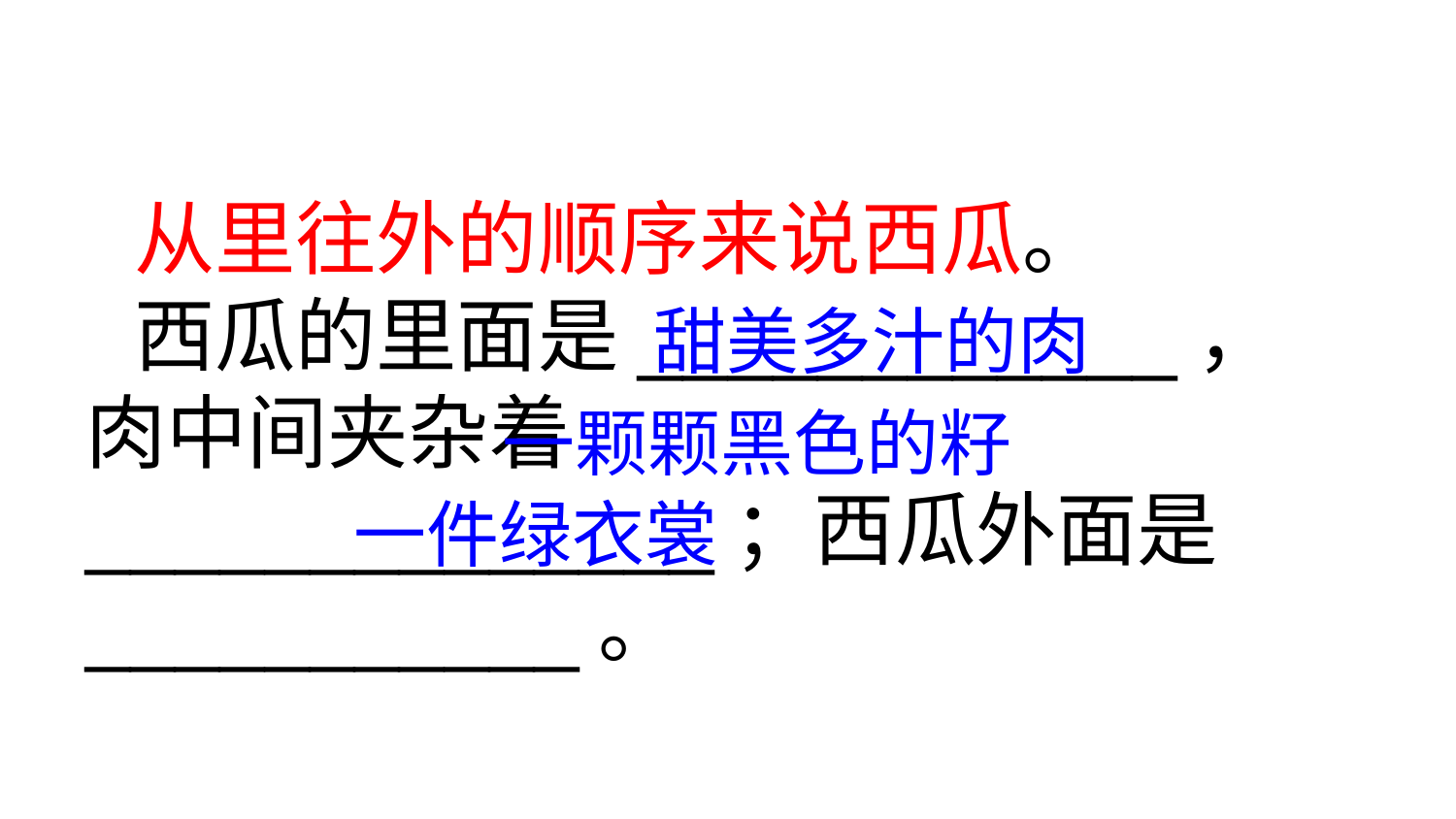

从里往外的顺序来说西瓜。
西瓜的里面是____________，肉中间夹杂着______________；西瓜外面是___________。
甜美多汁的肉
一颗颗黑色的籽
一件绿衣裳